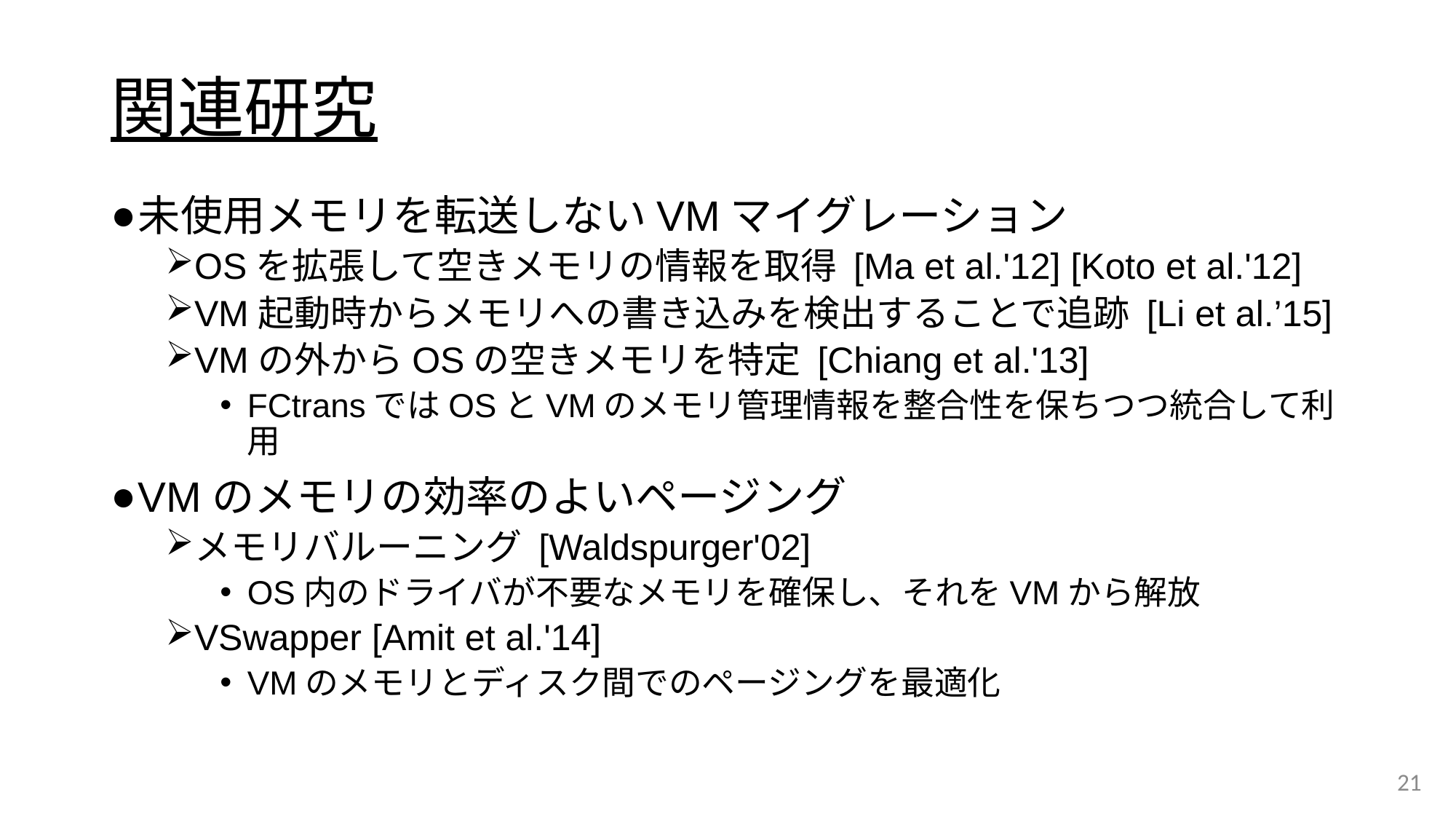

# 関連研究
未使用メモリを転送しないVMマイグレーション
OSを拡張して空きメモリの情報を取得 [Ma et al.'12] [Koto et al.'12]
VM起動時からメモリへの書き込みを検出することで追跡 [Li et al.’15]
VMの外からOSの空きメモリを特定 [Chiang et al.'13]
FCtransではOSとVMのメモリ管理情報を整合性を保ちつつ統合して利用
VMのメモリの効率のよいページング
メモリバルーニング [Waldspurger'02]
OS内のドライバが不要なメモリを確保し、それをVMから解放
VSwapper [Amit et al.'14]
VMのメモリとディスク間でのページングを最適化

21